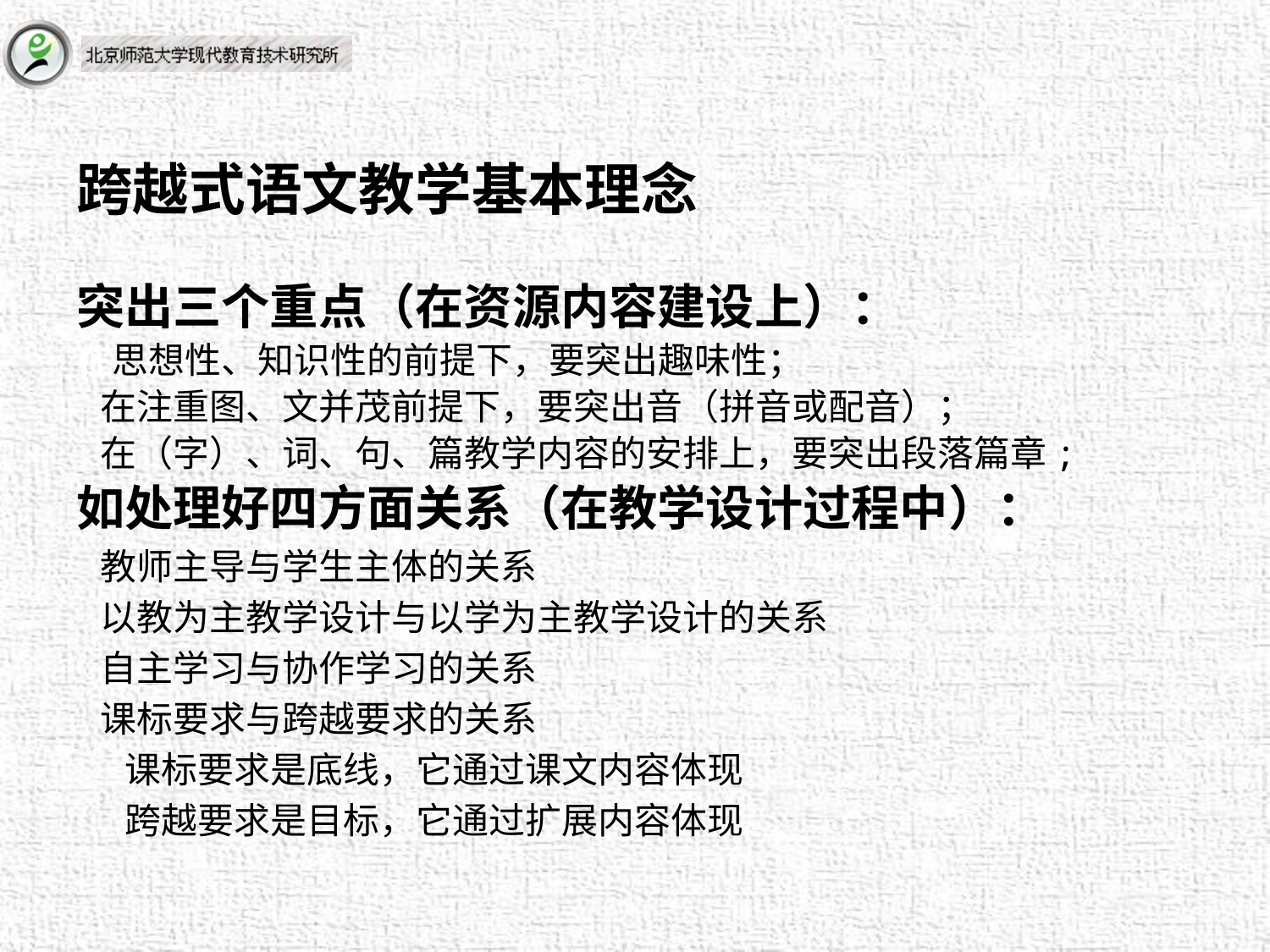

# 跨越式语文教学基本理念
突出三个重点（在资源内容建设上）：
在思想性、知识性的前提下，要突出趣味性；
  在注重图、文并茂前提下，要突出音（拼音或配音）；
  在（字）、词、句、篇教学内容的安排上，要突出段落篇章;
如处理好四方面关系（在教学设计过程中）：
  教师主导与学生主体的关系
  以教为主教学设计与以学为主教学设计的关系
  自主学习与协作学习的关系
  课标要求与跨越要求的关系
     课标要求是底线，它通过课文内容体现
     跨越要求是目标，它通过扩展内容体现